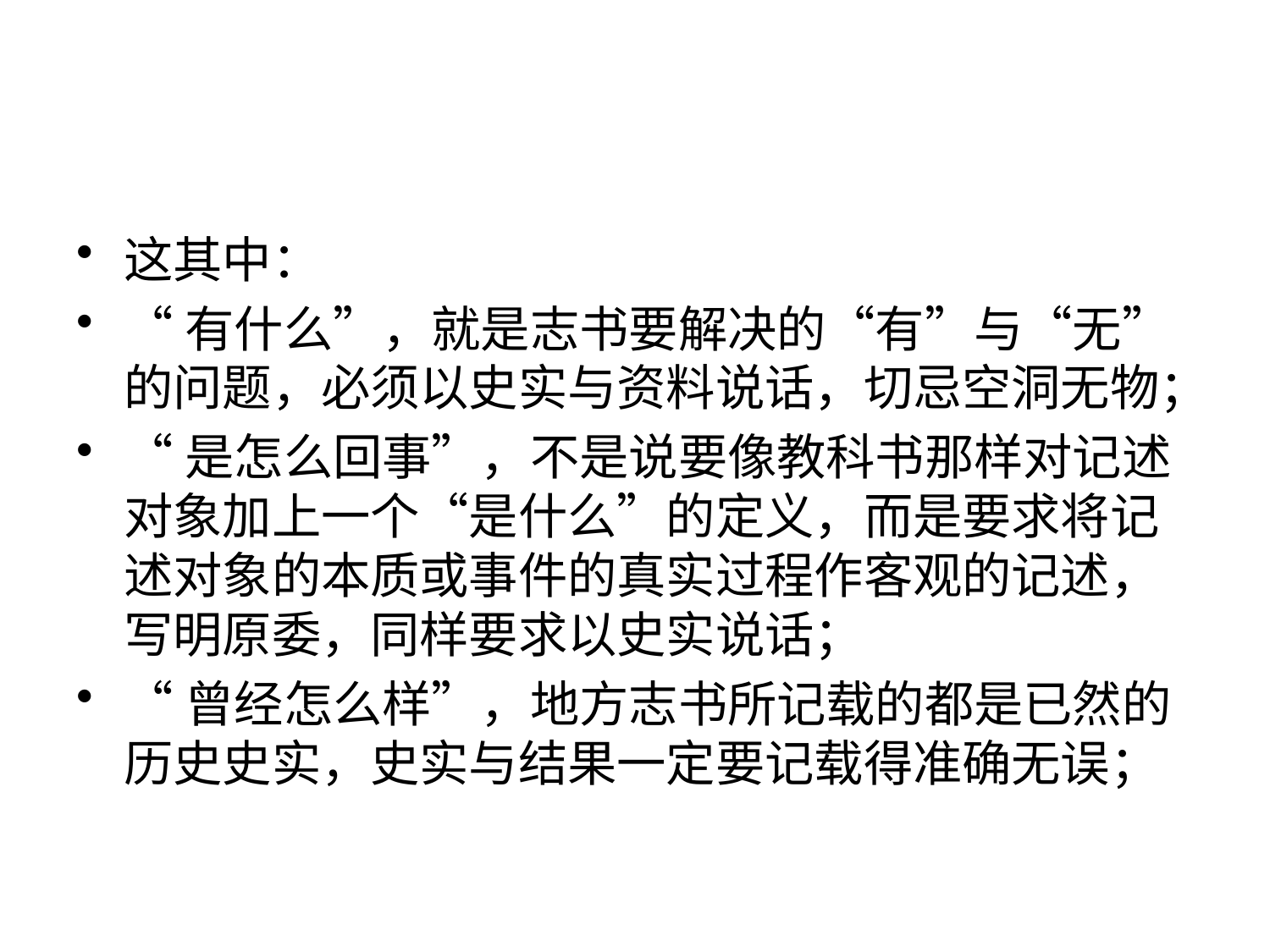

这其中：
“有什么”，就是志书要解决的“有”与“无”的问题，必须以史实与资料说话，切忌空洞无物；
“是怎么回事”，不是说要像教科书那样对记述对象加上一个“是什么”的定义，而是要求将记述对象的本质或事件的真实过程作客观的记述，写明原委，同样要求以史实说话；
“曾经怎么样”，地方志书所记载的都是已然的历史史实，史实与结果一定要记载得准确无误；